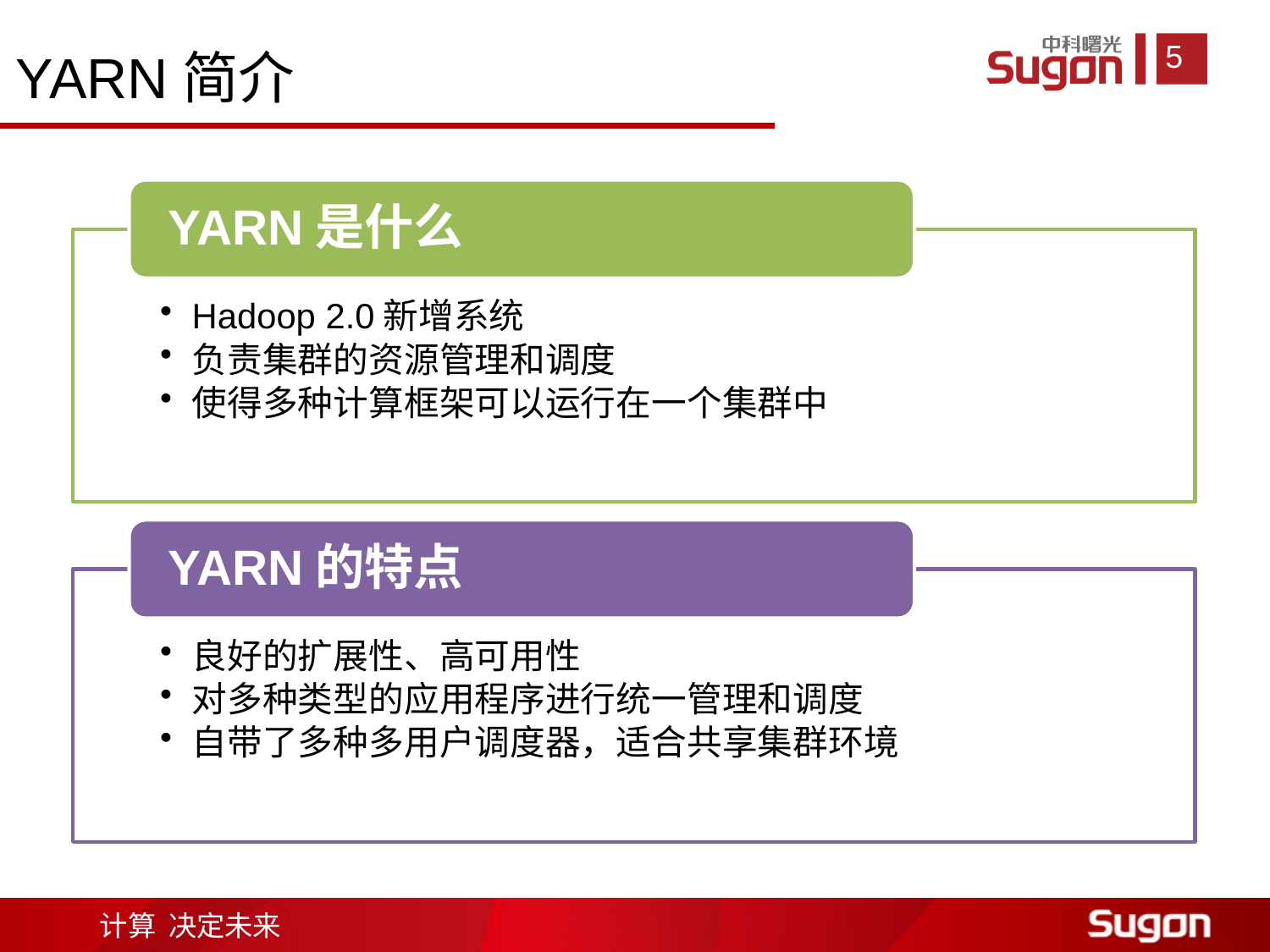

YARN简介
Hadoop 2.0新增系统
负责集群的资源管理和调度
使得多种计算框架可以运行在一个集群中
YARN是什么
良好的扩展性、高可用性
对多种类型的应用程序进行统一管理和调度
自带了多种多用户调度器，适合共享集群环境
YARN的特点